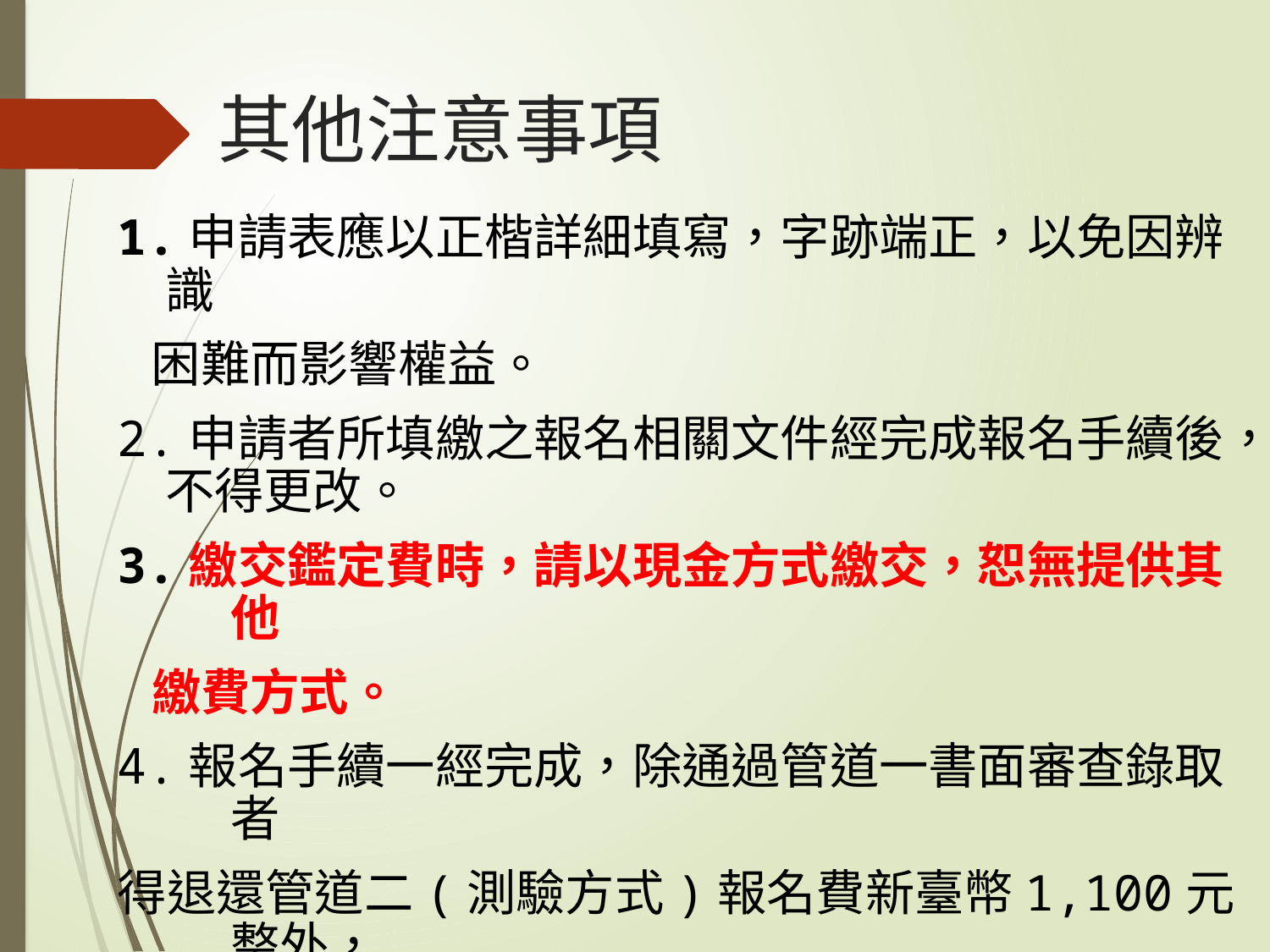

# 其他注意事項
1.申請表應以正楷詳細填寫，字跡端正，以免因辨識
  困難而影響權益。
2.申請者所填繳之報名相關文件經完成報名手續後，不得更改。
3.繳交鑑定費時，請以現金方式繳交，恕無提供其他
  繳費方式。
4.報名手續一經完成，除通過管道一書面審查錄取者
得退還管道二(測驗方式)報名費新臺幣1,100元整外，
不得再以任何理由要求退費(有關經費依會計程序處
理)。